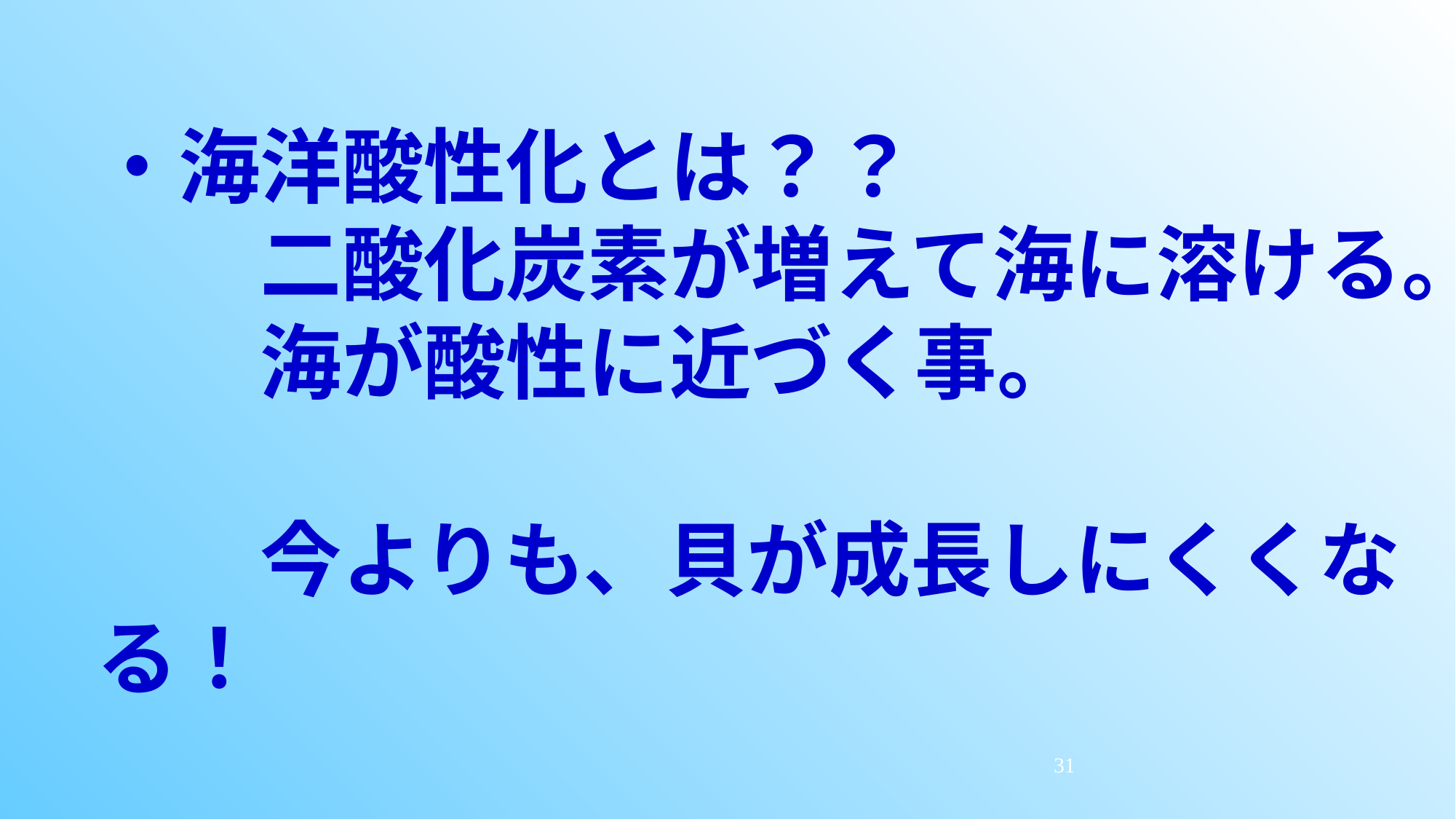

・海洋酸性化とは？？
　　二酸化炭素が増えて海に溶ける。
　　海が酸性に近づく事。

　　今よりも、貝が成長しにくくなる！
31